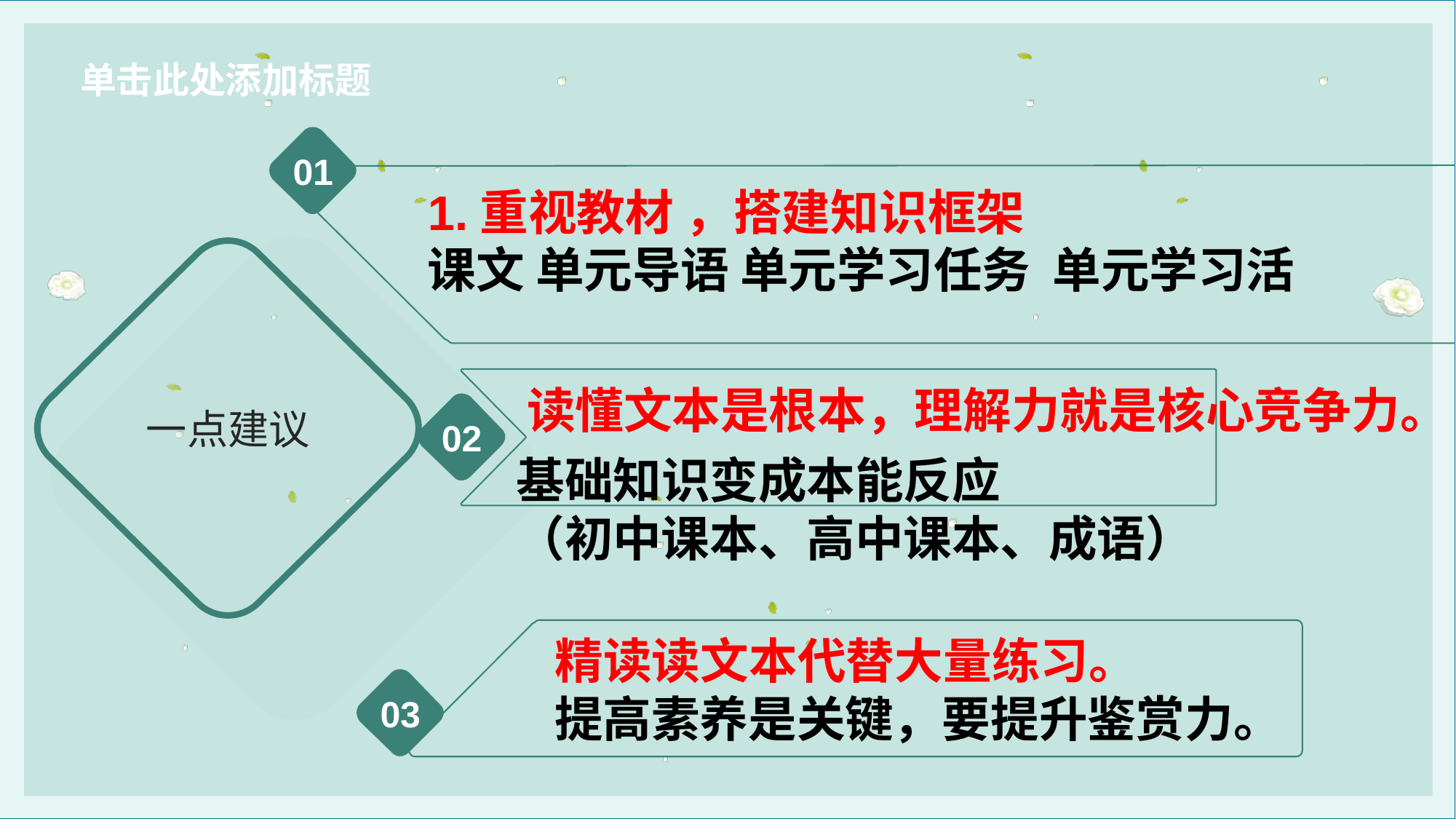

# 单击此处添加标题
01

1.重视教材 ，搭建知识框架
课文 单元导语 单元学习任务  单元学习活

一点建议

读懂文本是根本，理解力就是核心竞争力。
02
基础知识变成本能反应
（初中课本、高中课本、成语）
精读读文本代替大量练习。
提高素养是关键，要提升鉴赏力。
03